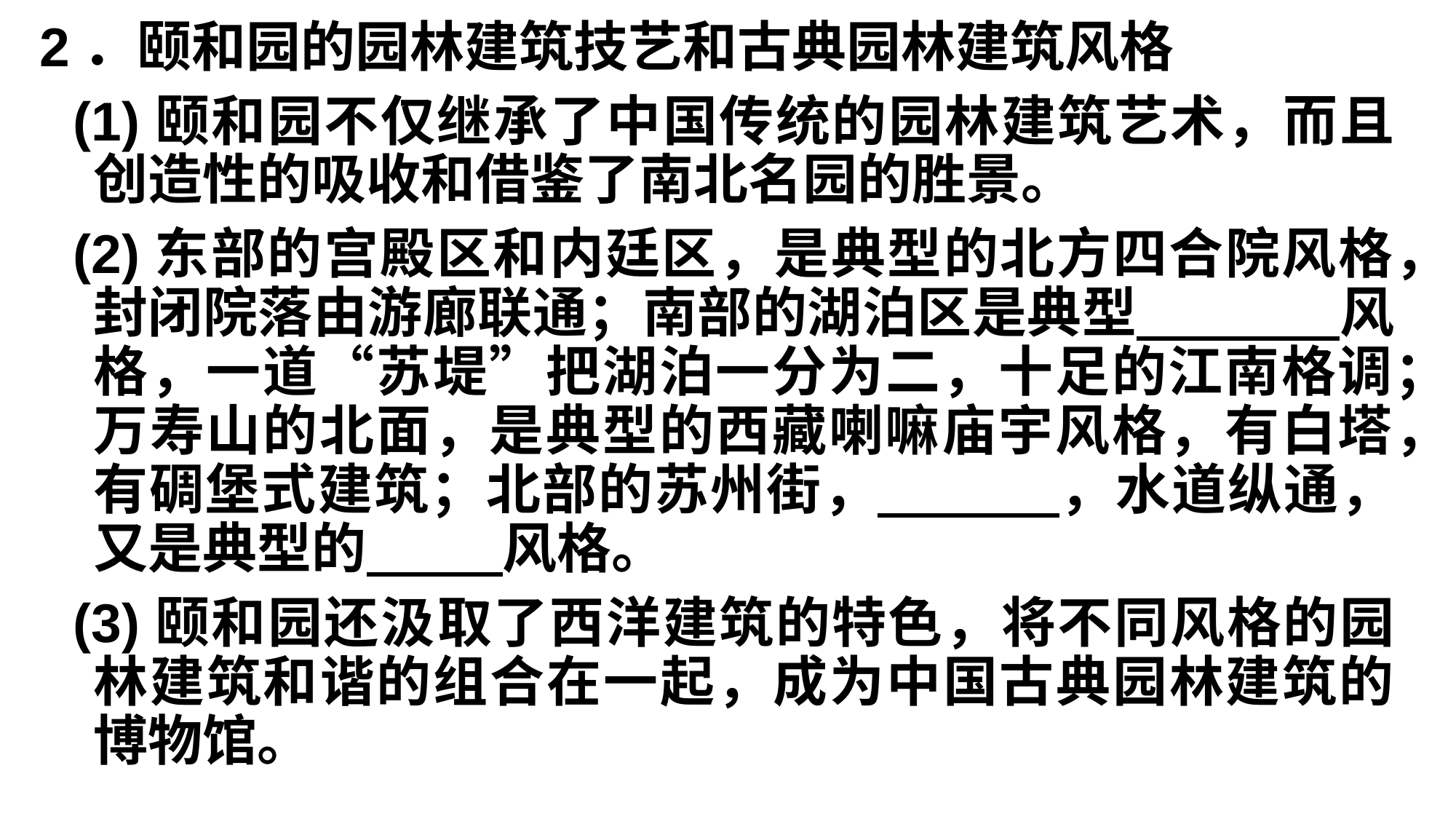

2．颐和园的园林建筑技艺和古典园林建筑风格
  (1)颐和园不仅继承了中国传统的园林建筑艺术，而且创造性的吸收和借鉴了南北名园的胜景。
  (2)东部的宫殿区和内廷区，是典型的北方四合院风格，封闭院落由游廊联通；南部的湖泊区是典型                风格，一道“苏堤”把湖泊一分为二，十足的江南格调；万寿山的北面，是典型的西藏喇嘛庙宇风格，有白塔，有碉堡式建筑；北部的苏州街，             ，水道纵通，又是典型的           风格。
  (3)颐和园还汲取了西洋建筑的特色，将不同风格的园林建筑和谐的组合在一起，成为中国古典园林建筑的博物馆。